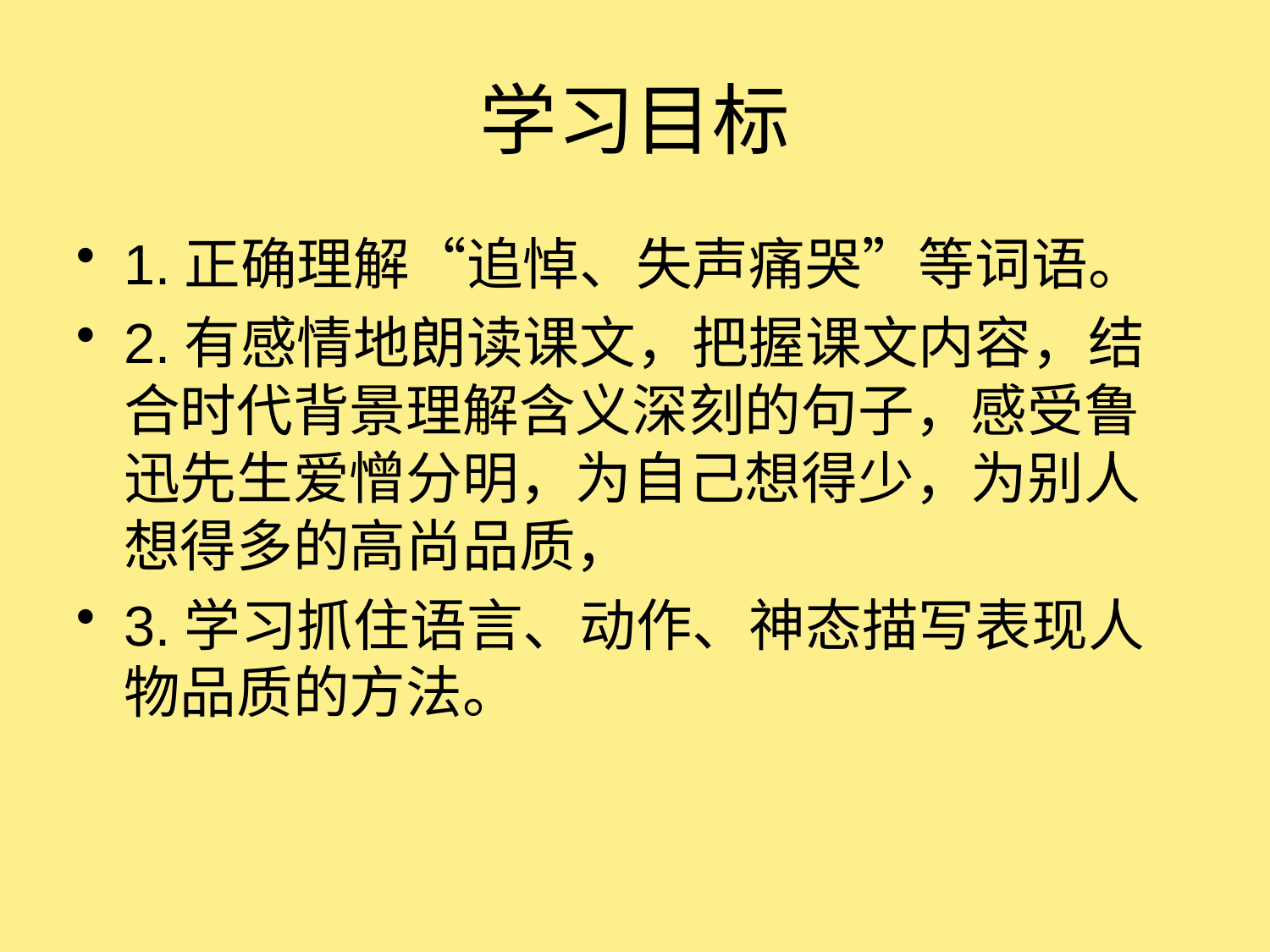

# 学习目标
1.正确理解“追悼、失声痛哭”等词语。
2.有感情地朗读课文，把握课文内容，结合时代背景理解含义深刻的句子，感受鲁迅先生爱憎分明，为自己想得少，为别人想得多的高尚品质，
3.学习抓住语言、动作、神态描写表现人物品质的方法。